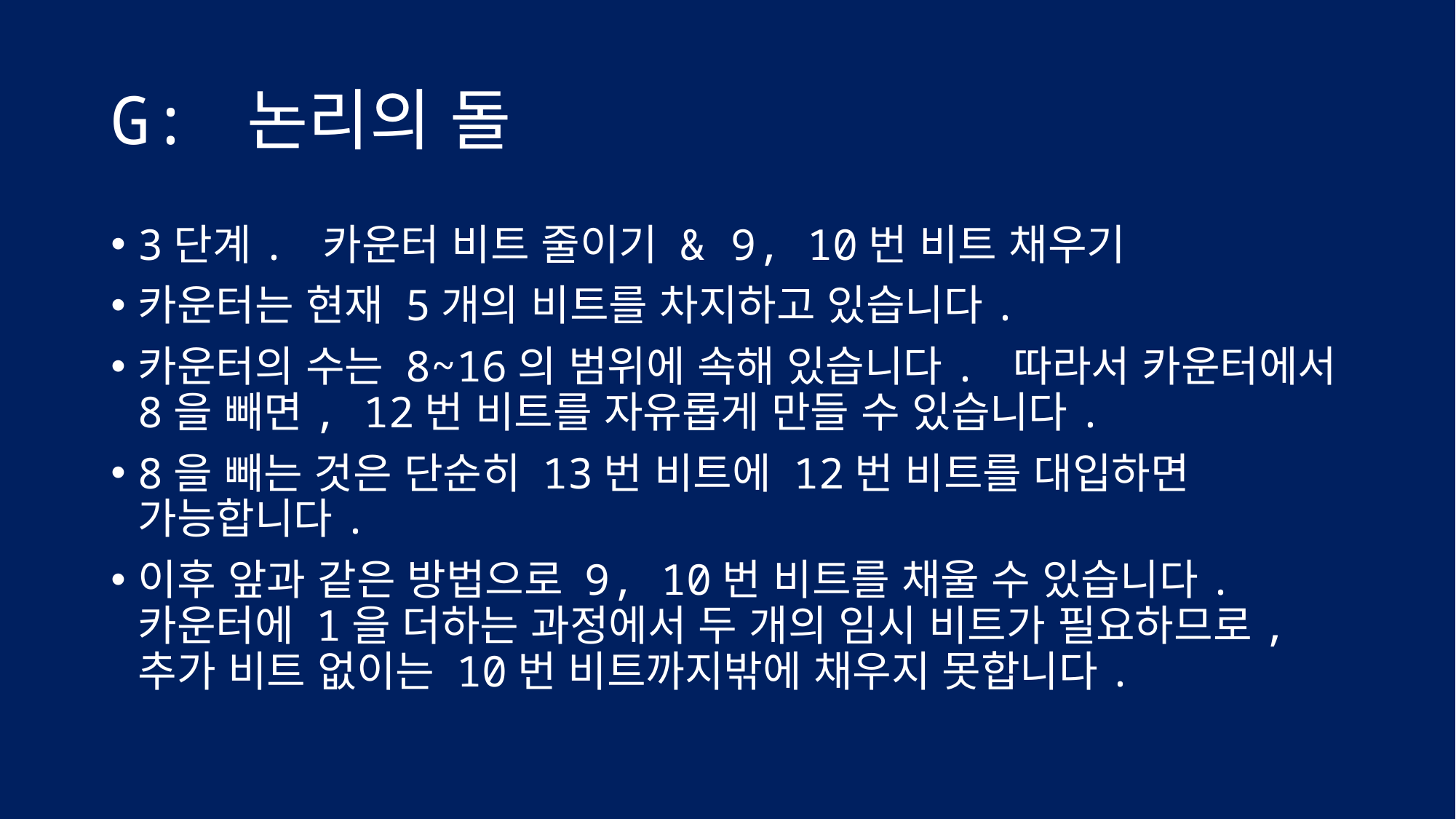

# G: 논리의 돌
3단계. 카운터 비트 줄이기 & 9, 10번 비트 채우기
카운터는 현재 5개의 비트를 차지하고 있습니다.
카운터의 수는 8~16의 범위에 속해 있습니다. 따라서 카운터에서 8을 빼면, 12번 비트를 자유롭게 만들 수 있습니다.
8을 빼는 것은 단순히 13번 비트에 12번 비트를 대입하면 가능합니다.
이후 앞과 같은 방법으로 9, 10번 비트를 채울 수 있습니다. 카운터에 1을 더하는 과정에서 두 개의 임시 비트가 필요하므로, 추가 비트 없이는 10번 비트까지밖에 채우지 못합니다.